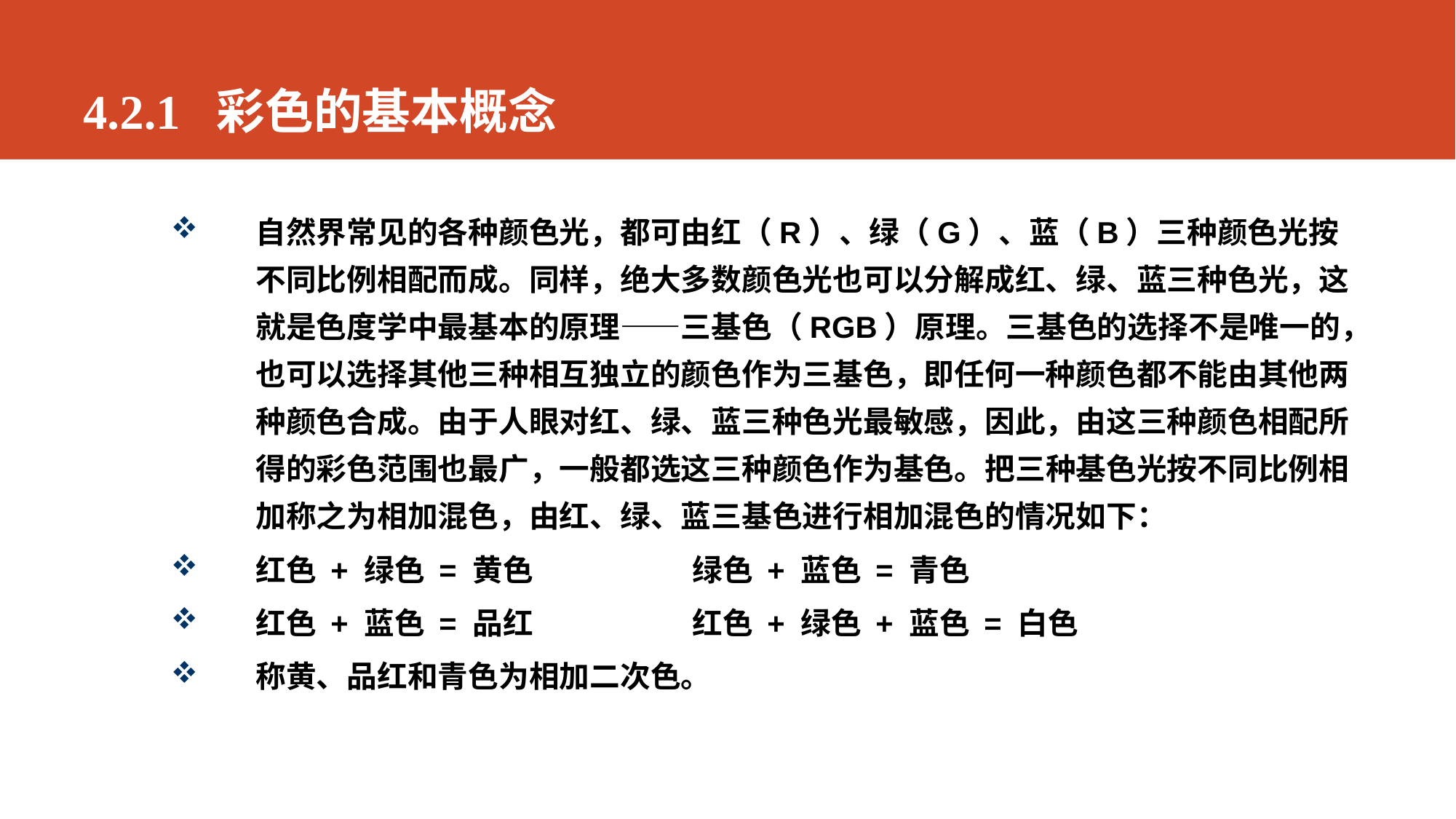

# 4.2.1  彩色的基本概念
自然界常见的各种颜色光，都可由红（R）、绿（G）、蓝（B）三种颜色光按不同比例相配而成。同样，绝大多数颜色光也可以分解成红、绿、蓝三种色光，这就是色度学中最基本的原理——三基色（RGB）原理。三基色的选择不是唯一的，也可以选择其他三种相互独立的颜色作为三基色，即任何一种颜色都不能由其他两种颜色合成。由于人眼对红、绿、蓝三种色光最敏感，因此，由这三种颜色相配所得的彩色范围也最广，一般都选这三种颜色作为基色。把三种基色光按不同比例相加称之为相加混色，由红、绿、蓝三基色进行相加混色的情况如下：
红色 + 绿色 = 黄色		绿色 + 蓝色 = 青色
红色 + 蓝色 = 品红		红色 + 绿色 + 蓝色 = 白色
称黄、品红和青色为相加二次色。